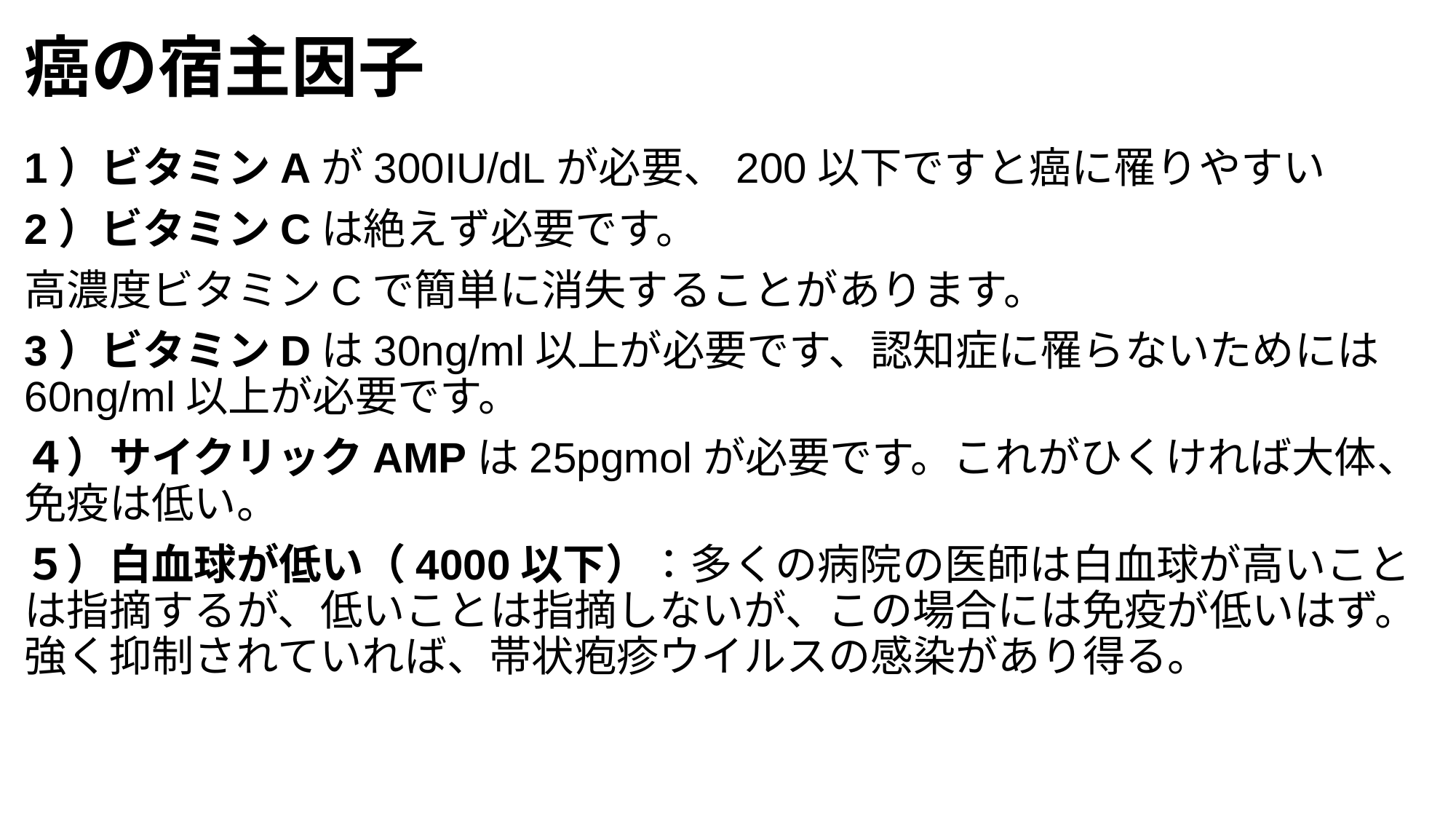

# 癌の宿主因子
1）ビタミンAが300IU/dLが必要、200以下ですと癌に罹りやすい
2）ビタミンCは絶えず必要です。
高濃度ビタミンCで簡単に消失することがあります。
3）ビタミンDは30ng/ml以上が必要です、認知症に罹らないためには60ng/ml以上が必要です。
４）サイクリックAMPは25pgmolが必要です。これがひくければ大体、免疫は低い。
５）白血球が低い（4000以下）：多くの病院の医師は白血球が高いことは指摘するが、低いことは指摘しないが、この場合には免疫が低いはず。強く抑制されていれば、帯状疱疹ウイルスの感染があり得る。